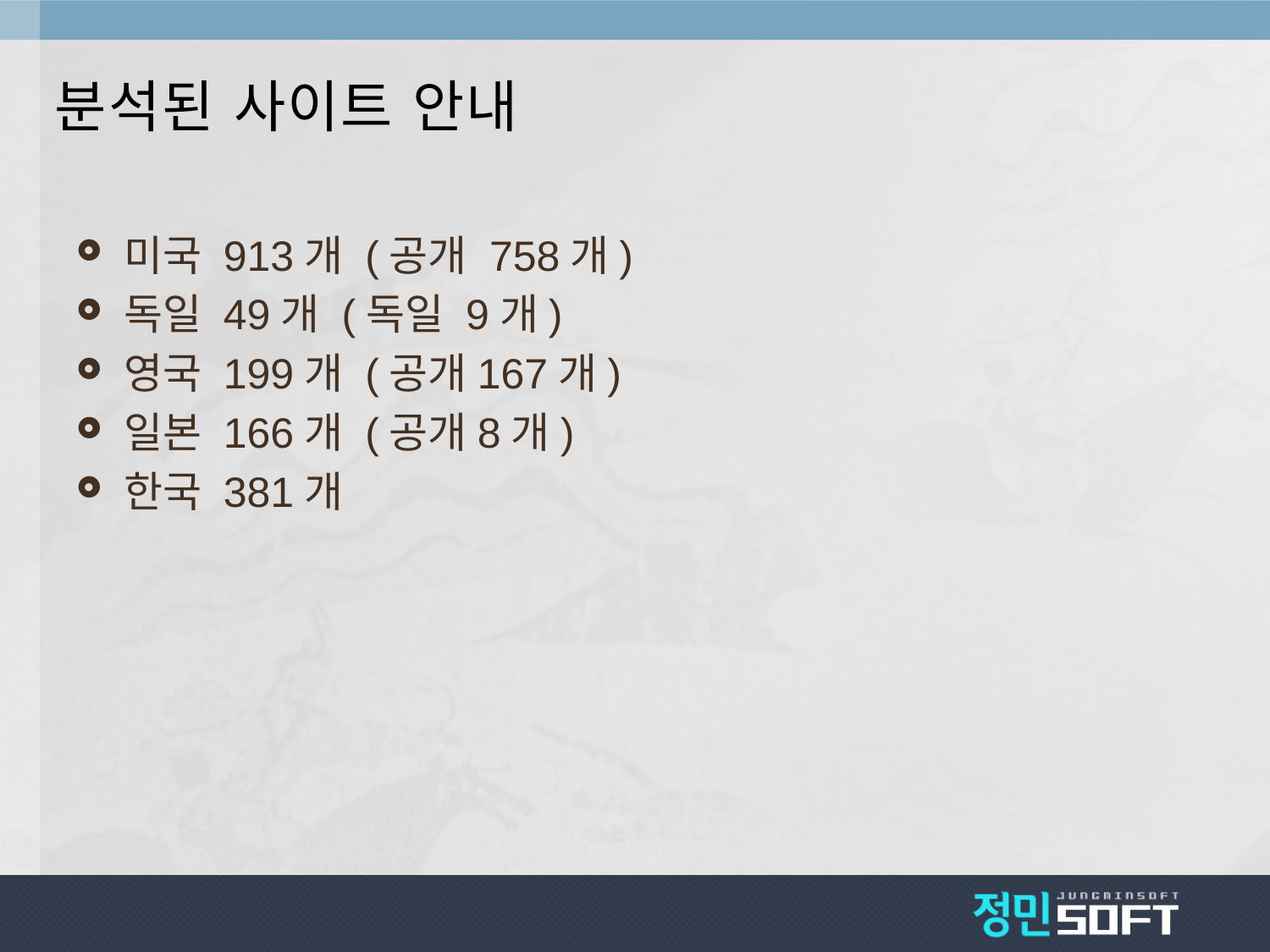

# 분석된 사이트 안내
미국 913개 (공개 758개)
독일 49개 (독일 9개)
영국 199개 (공개167개)
일본 166개 (공개8개)
한국 381개